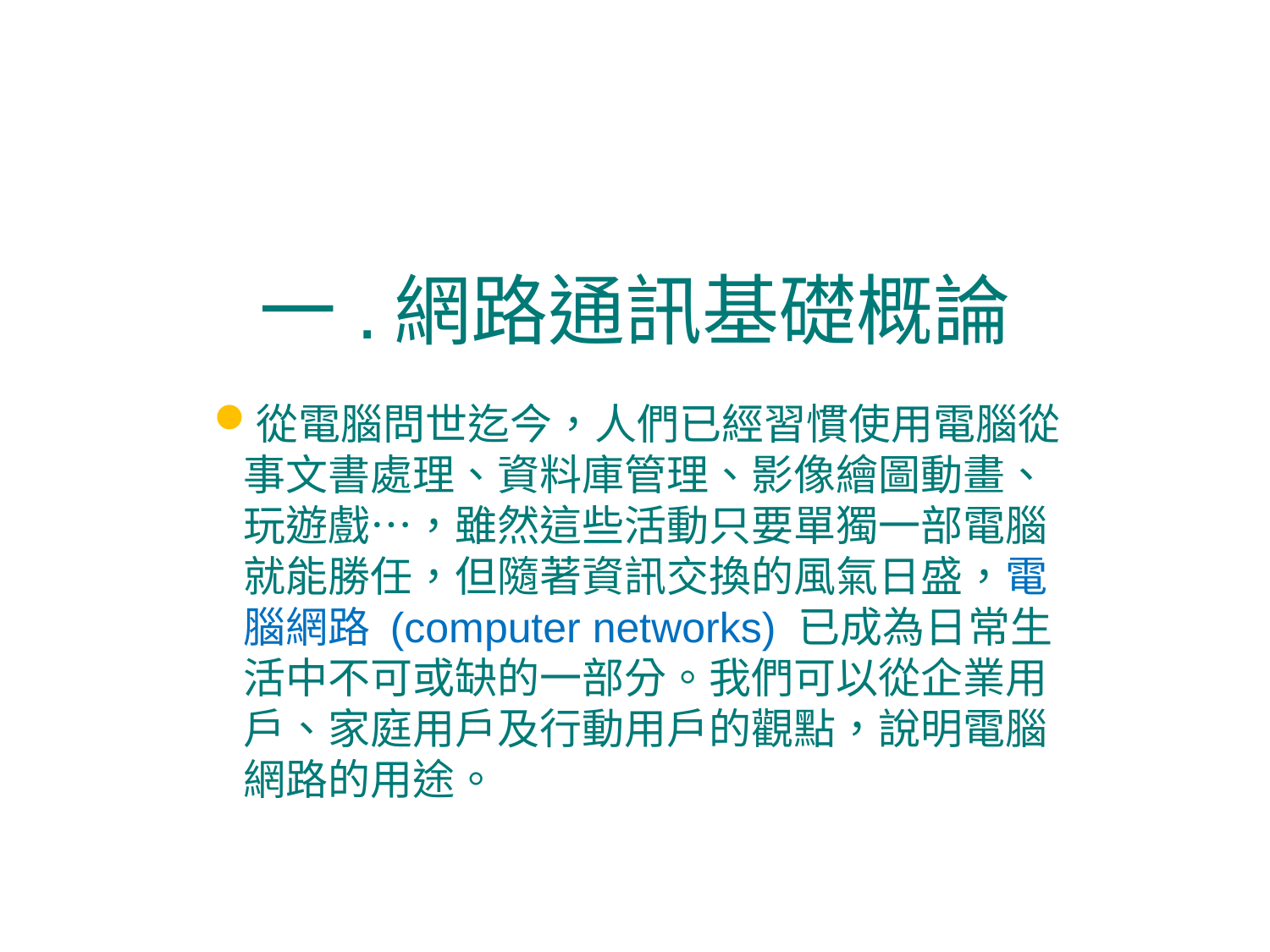

一.網路通訊基礎概論
從電腦問世迄今，人們已經習慣使用電腦從事文書處理、資料庫管理、影像繪圖動畫、玩遊戲⋯，雖然這些活動只要單獨一部電腦就能勝任，但隨著資訊交換的風氣日盛，電腦網路 (computer networks) 已成為日常生活中不可或缺的一部分。我們可以從企業用戶、家庭用戶及行動用戶的觀點，說明電腦網路的用途。